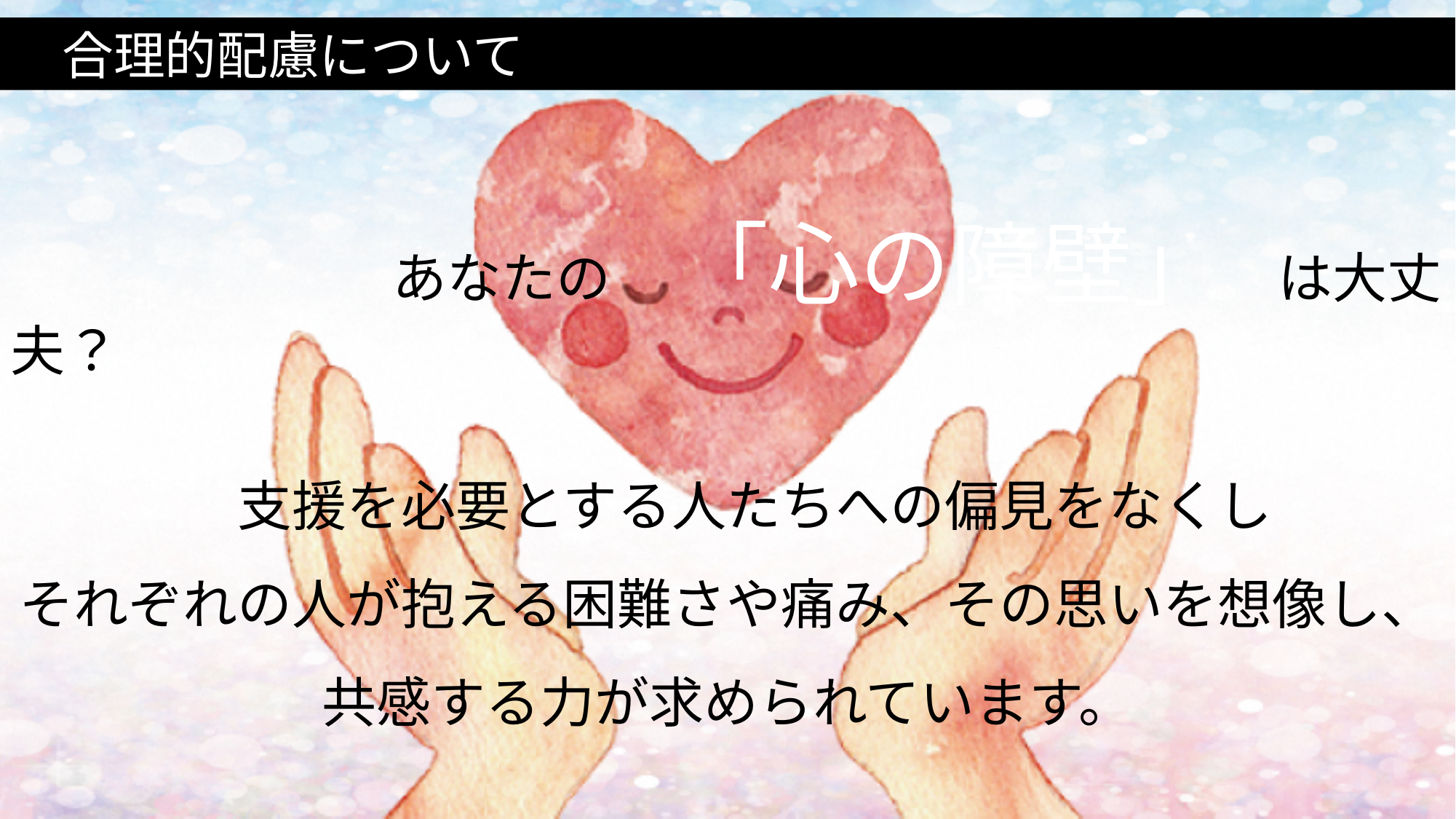

合理的配慮について
　　　　　　　あなたの　 「心の障壁」　は大丈夫？
　支援を必要とする人たちへの偏見をなくし
それぞれの人が抱える困難さや痛み、その思いを想像し、
共感する力が求められています。